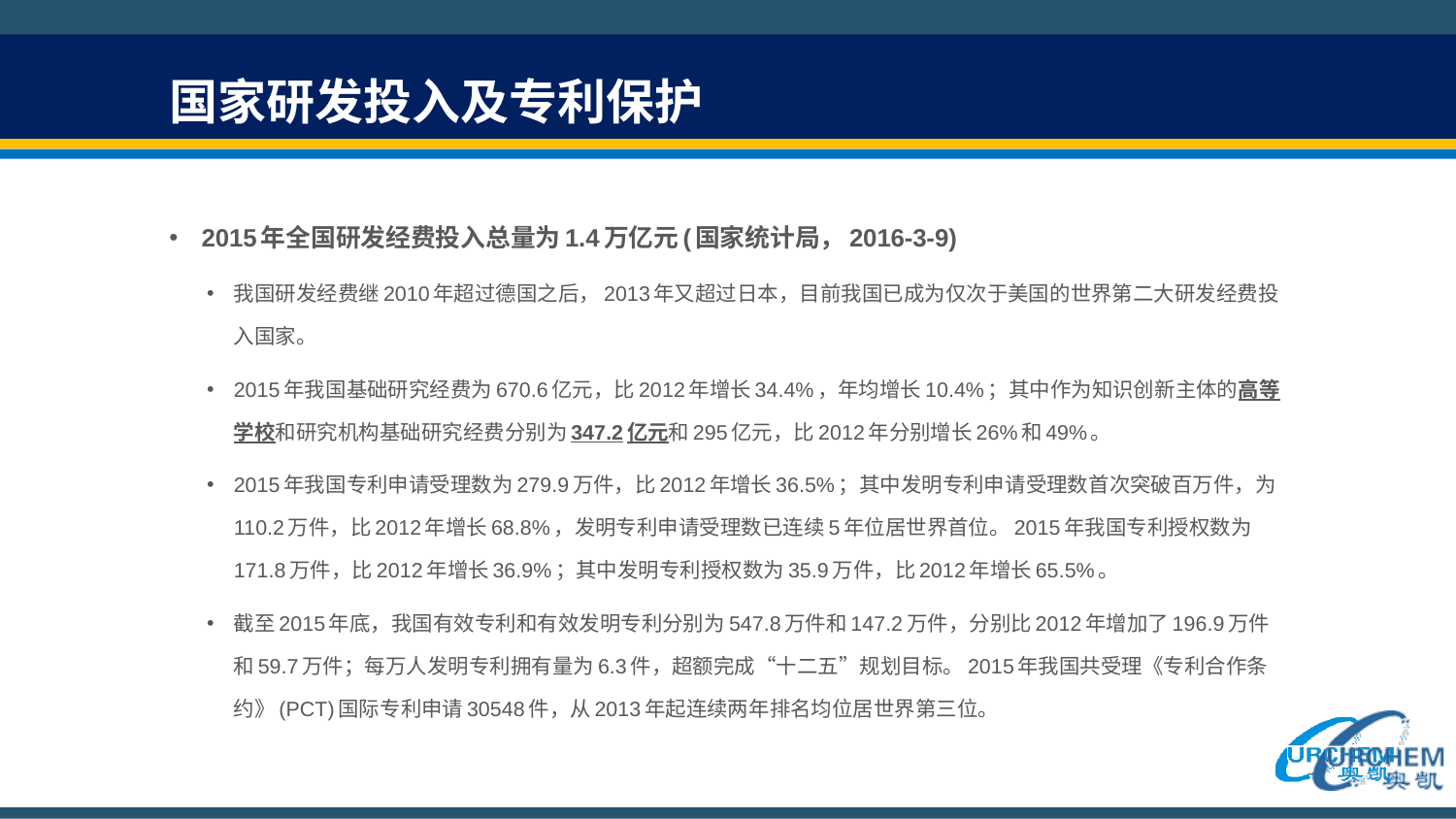

# 国家研发投入及专利保护
2015年全国研发经费投入总量为1.4万亿元(国家统计局，2016-3-9)
我国研发经费继2010年超过德国之后，2013年又超过日本，目前我国已成为仅次于美国的世界第二大研发经费投入国家。
2015年我国基础研究经费为670.6亿元，比2012年增长34.4%，年均增长10.4%；其中作为知识创新主体的高等学校和研究机构基础研究经费分别为347.2亿元和295亿元，比2012年分别增长26%和49%。
2015年我国专利申请受理数为279.9万件，比2012年增长36.5%；其中发明专利申请受理数首次突破百万件，为110.2万件，比2012年增长68.8%，发明专利申请受理数已连续5年位居世界首位。2015年我国专利授权数为171.8万件，比2012年增长36.9%；其中发明专利授权数为35.9万件，比2012年增长65.5%。
截至2015年底，我国有效专利和有效发明专利分别为547.8万件和147.2万件，分别比2012年增加了196.9万件和59.7万件；每万人发明专利拥有量为6.3件，超额完成“十二五”规划目标。2015年我国共受理《专利合作条约》(PCT)国际专利申请30548件，从2013年起连续两年排名均位居世界第三位。